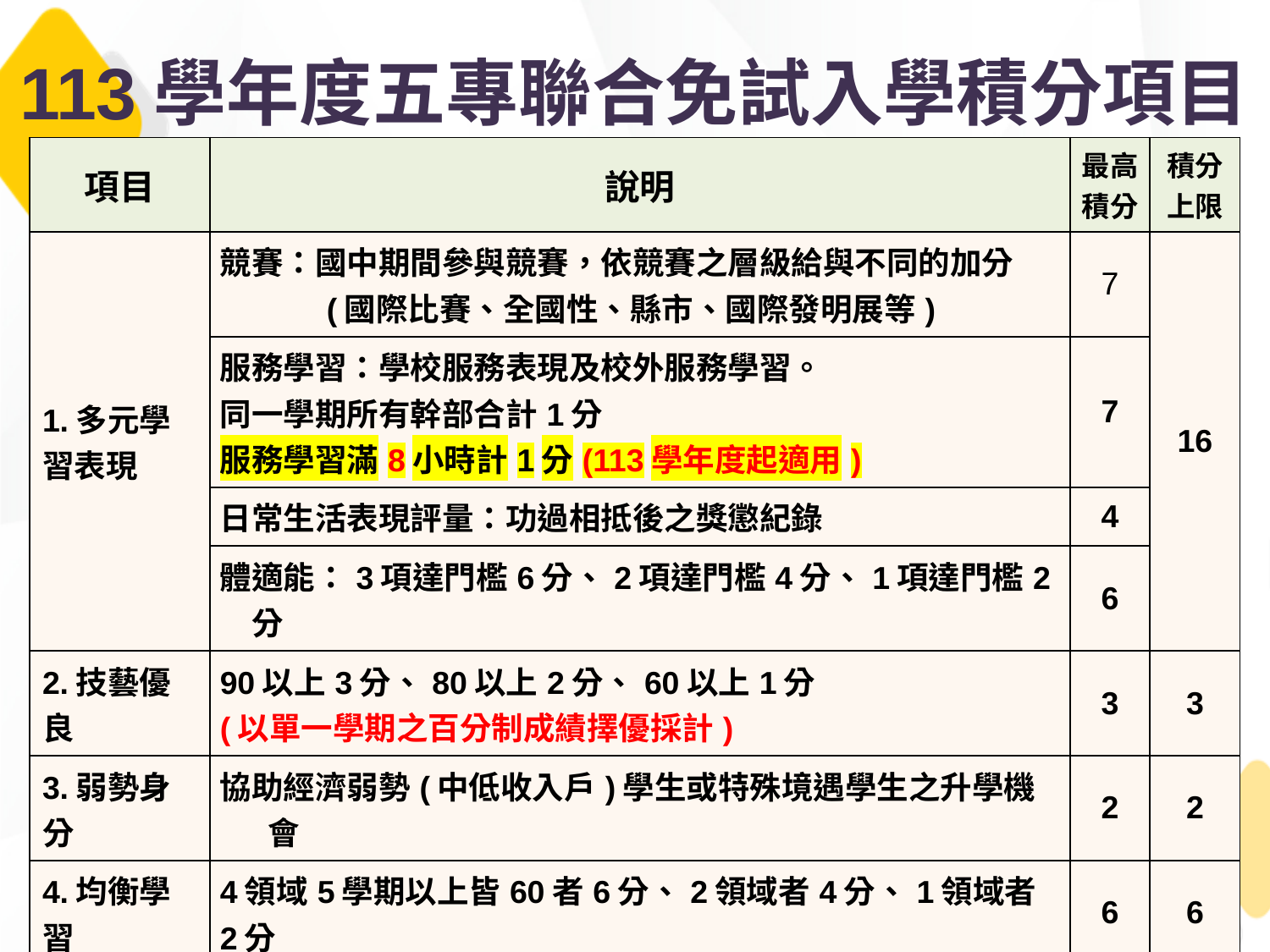

113學年度五專聯合免試入學積分項目
| 項目 | 說明 | 最高積分 | 積分上限 |
| --- | --- | --- | --- |
| 1.多元學習表現 | 競賽：國中期間參與競賽，依競賽之層級給與不同的加分 (國際比賽、全國性、縣市、國際發明展等) | 7 | 16 |
|  | 服務學習：學校服務表現及校外服務學習。 同一學期所有幹部合計1分 服務學習滿8小時計1分(113學年度起適用) | 7 |  |
|  | 日常生活表現評量：功過相抵後之獎懲紀錄 | 4 |  |
|  | 體適能：3項達門檻6分、2項達門檻4分、1項達門檻2分 | 6 |  |
| 2.技藝優良 | 90以上3分、80以上2分、60以上1分 (以單一學期之百分制成績擇優採計) | 3 | 3 |
| 3.弱勢身分 | 協助經濟弱勢(中低收入戶)學生或特殊境遇學生之升學機會 | 2 | 2 |
| 4.均衡學習 | 4領域5學期以上皆60者6分、2領域者4分、1領域者2分 | 6 | 6 |
| 5.適性輔導 | 「生涯發展規劃書」中家長、導師、輔導教師是否勾選五專 | 3 | 3 |
| 6.教育會考 | 每科「精熟」得3分、「基礎」得2分、「待加強」得1分 | 15 | 15 |
| 7.其他 | 各校自訂。計分比重不得超過5分，若有加權計分時亦同 | 5 | 5 |
| 總積分 |  | 50 |  |

58